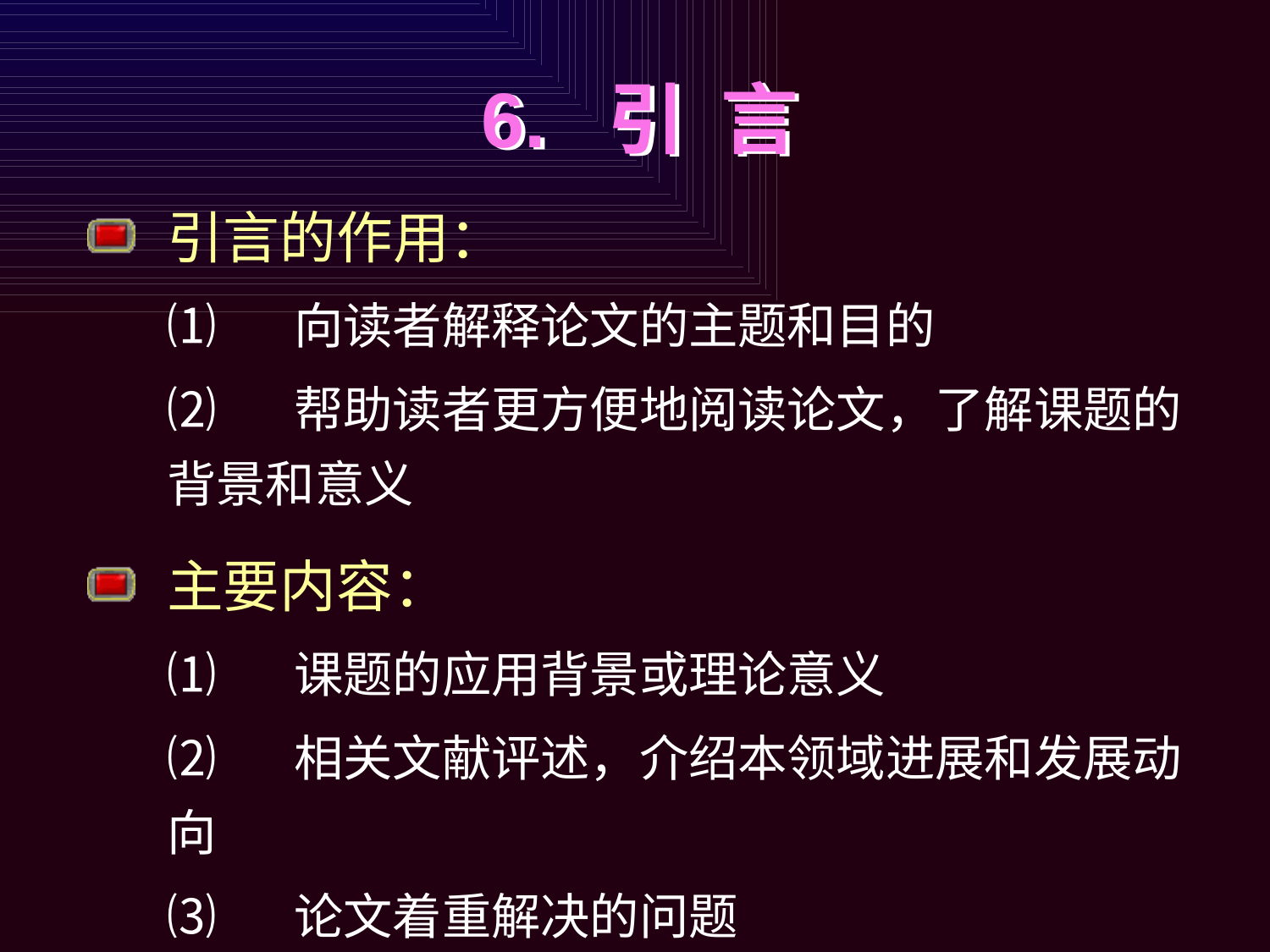

# 6.  引  言
引言的作用：
	⑴	向读者解释论文的主题和目的
	⑵	帮助读者更方便地阅读论文，了解课题的	背景和意义
主要内容：
	⑴	课题的应用背景或理论意义
	⑵	相关文献评述，介绍本领域进展和发展动向
	⑶	论文着重解决的问题